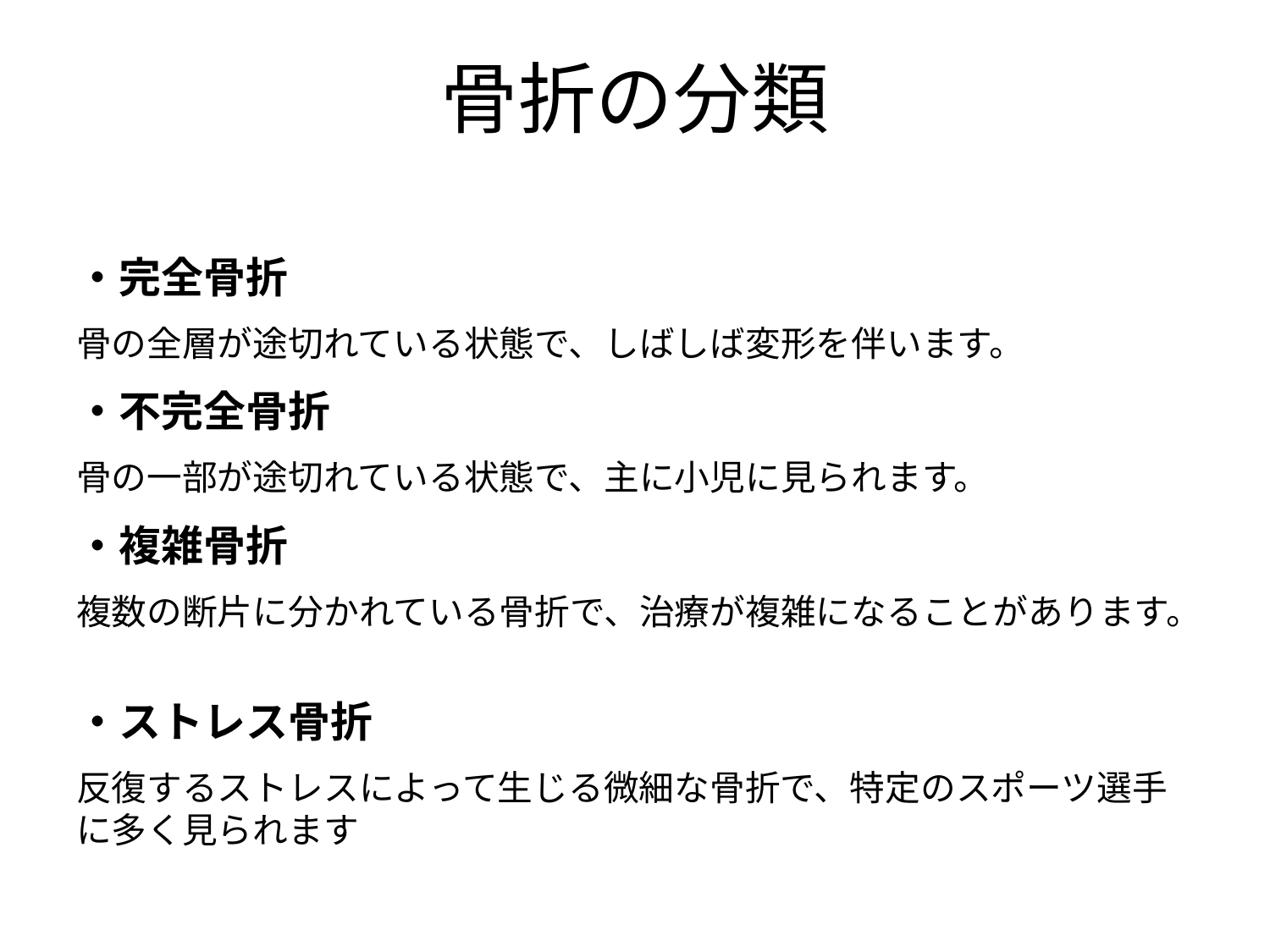

# 骨折の分類
・完全骨折
骨の全層が途切れている状態で、しばしば変形を伴います。
・不完全骨折
骨の一部が途切れている状態で、主に小児に見られます。
・複雑骨折
複数の断片に分かれている骨折で、治療が複雑になることがあります。
・ストレス骨折
反復するストレスによって生じる微細な骨折で、特定のスポーツ選手に多く見られます